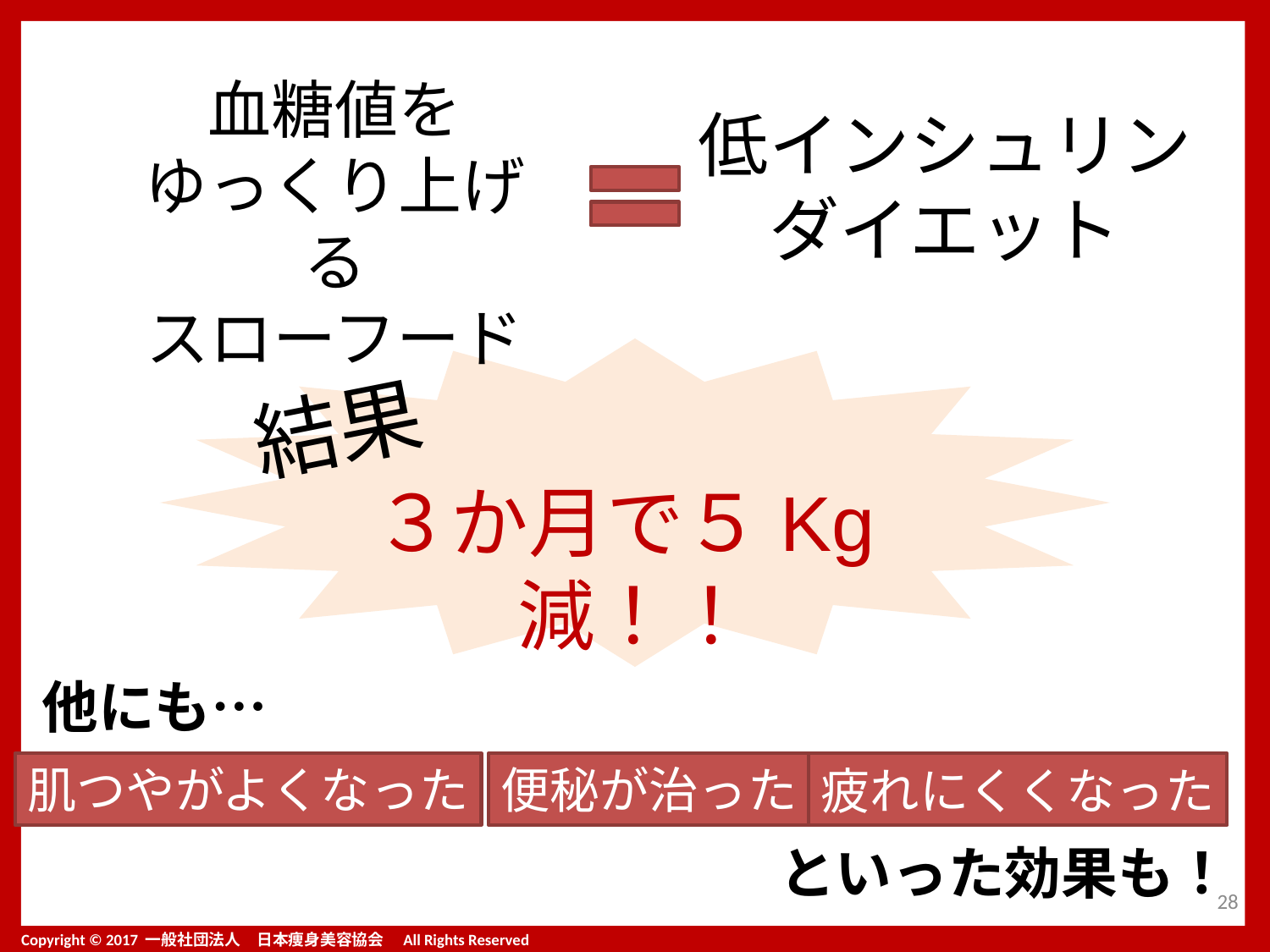

血糖値を
ゆっくり上げる
スローフード
低インシュリン
ダイエット

結果
３か月で５Kg減！！
他にも…
肌つやがよくなった
便秘が治った
疲れにくくなった
といった効果も！